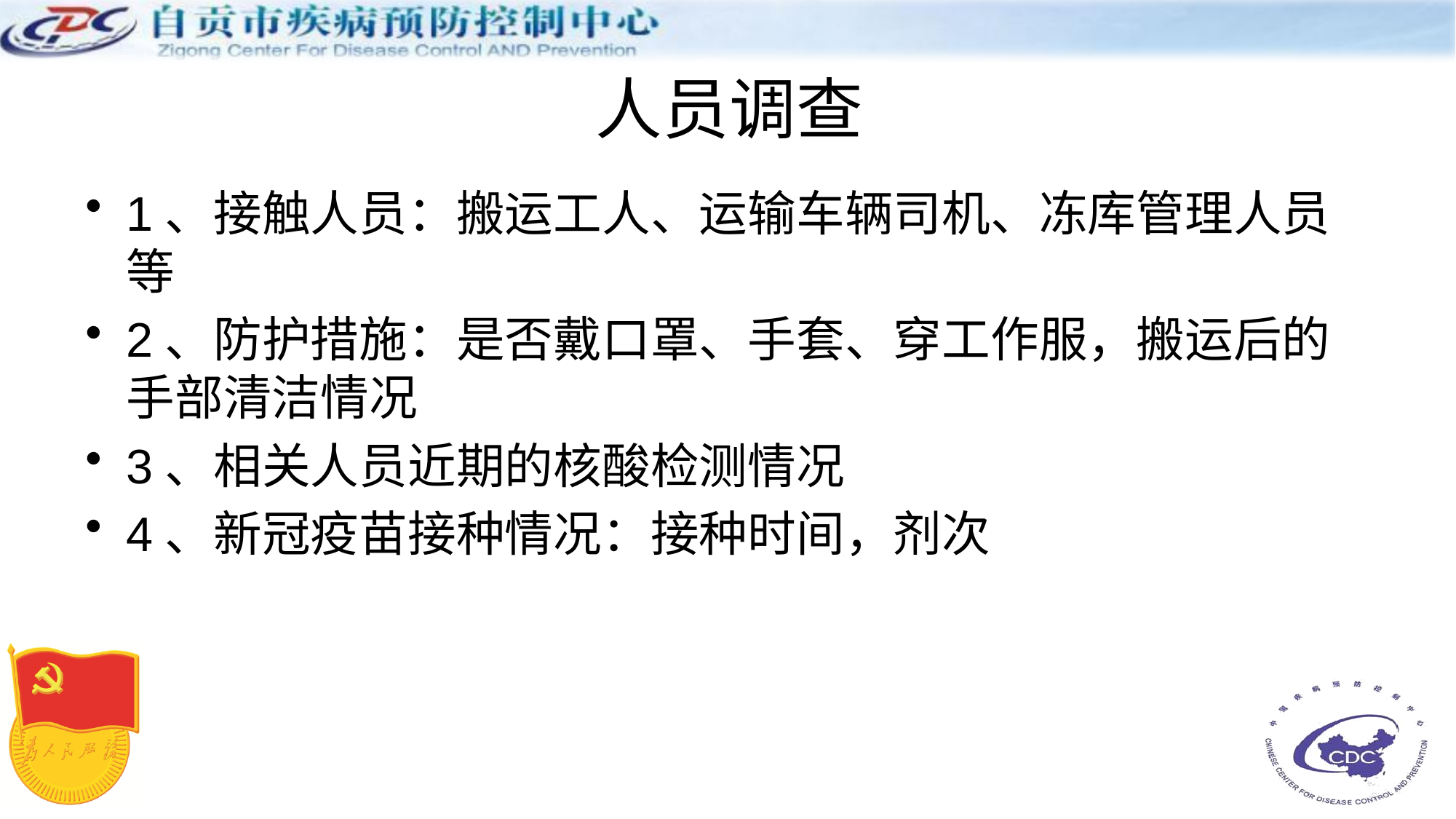

# 人员调查
1、接触人员：搬运工人、运输车辆司机、冻库管理人员等
2、防护措施：是否戴口罩、手套、穿工作服，搬运后的手部清洁情况
3、相关人员近期的核酸检测情况
4、新冠疫苗接种情况：接种时间，剂次